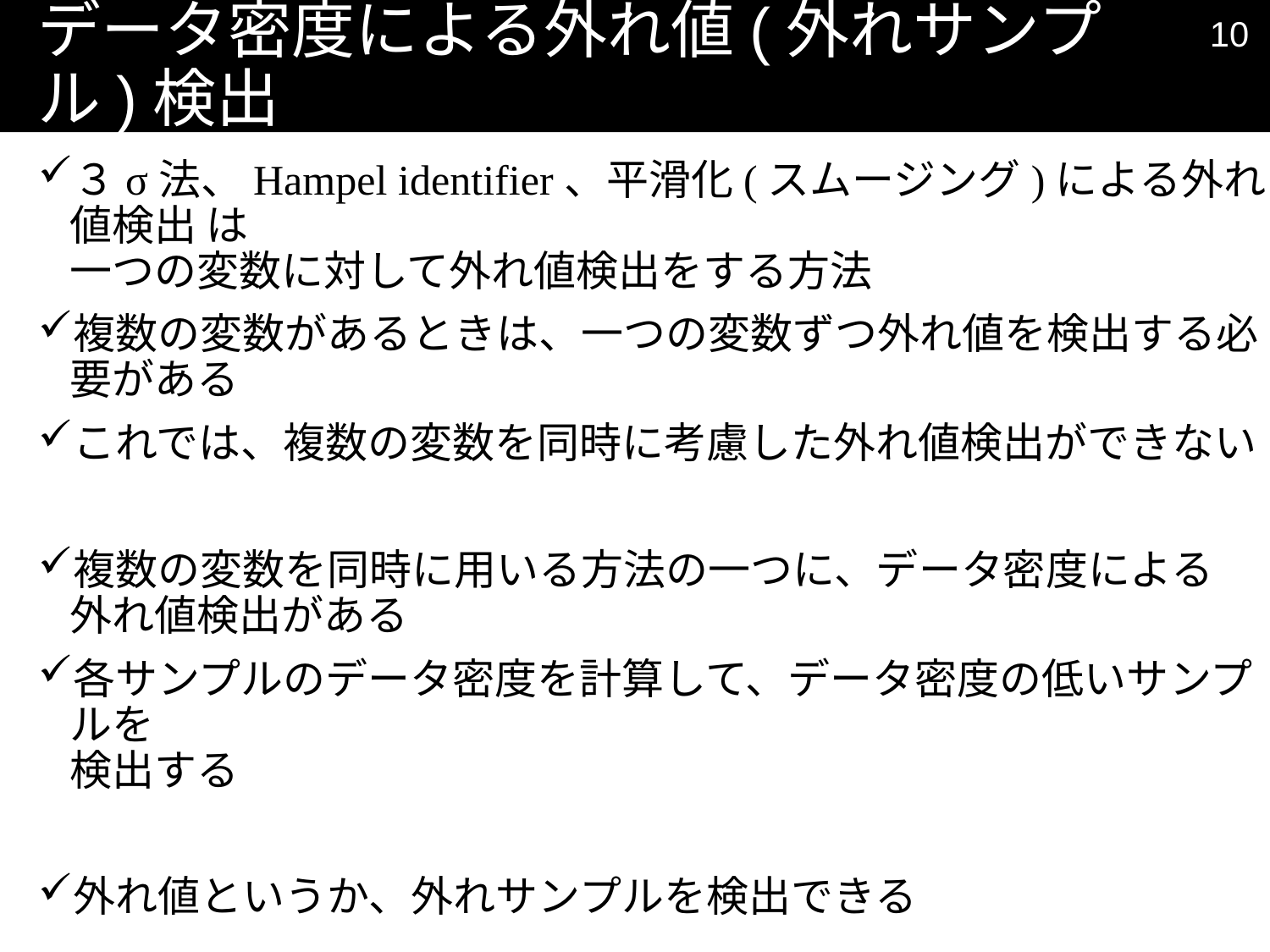

10
# データ密度による外れ値(外れサンプル)検出
３σ法、Hampel identifier、平滑化(スムージング)による外れ値検出 は
一つの変数に対して外れ値検出をする方法
複数の変数があるときは、一つの変数ずつ外れ値を検出する必要がある
これでは、複数の変数を同時に考慮した外れ値検出ができない

複数の変数を同時に用いる方法の一つに、データ密度による
外れ値検出がある
各サンプルのデータ密度を計算して、データ密度の低いサンプルを
検出する

外れ値というか、外れサンプルを検出できる